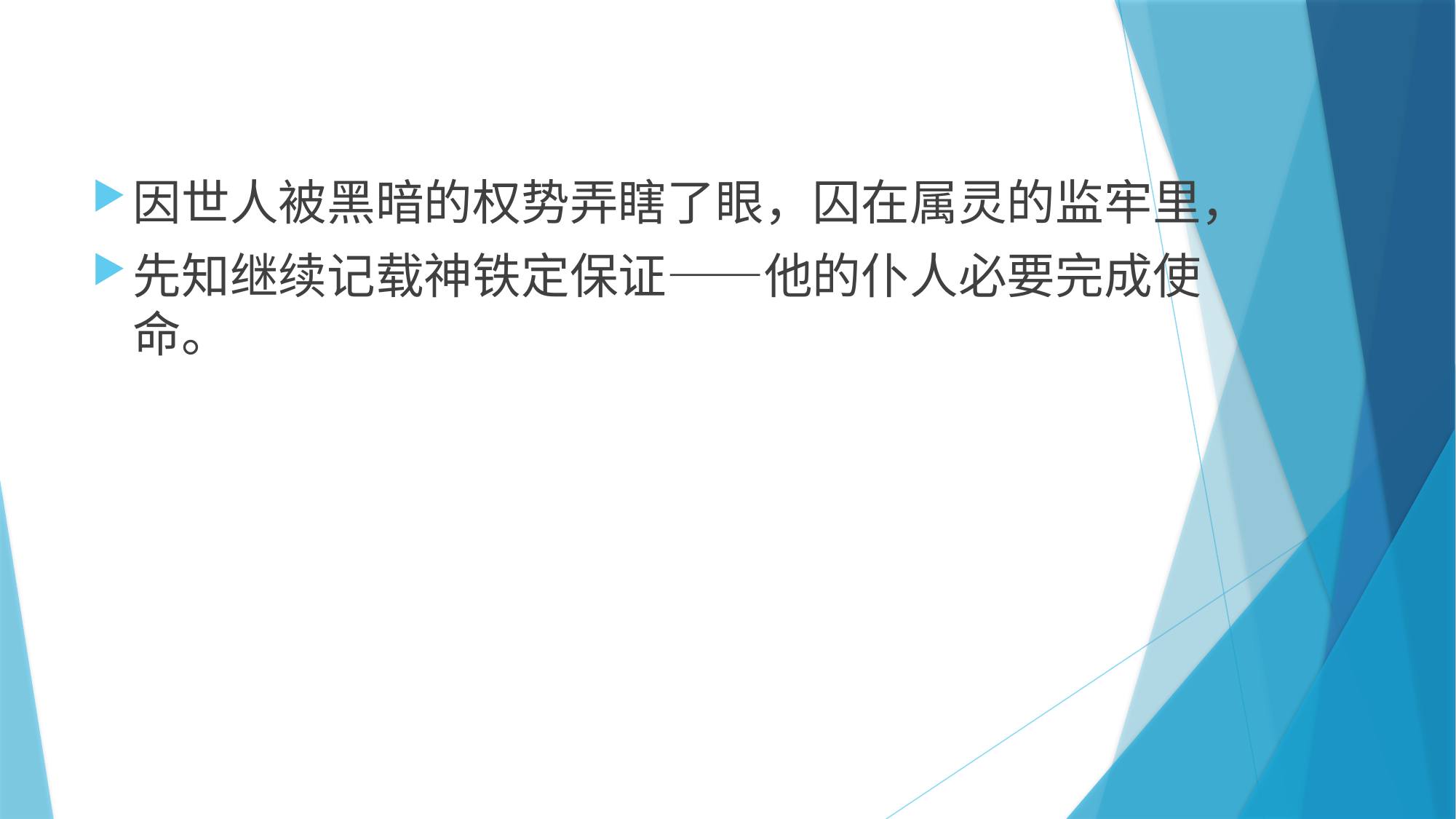

#
因世人被黑暗的权势弄瞎了眼，囚在属灵的监牢里，
先知继续记载神铁定保证——他的仆人必要完成使命。